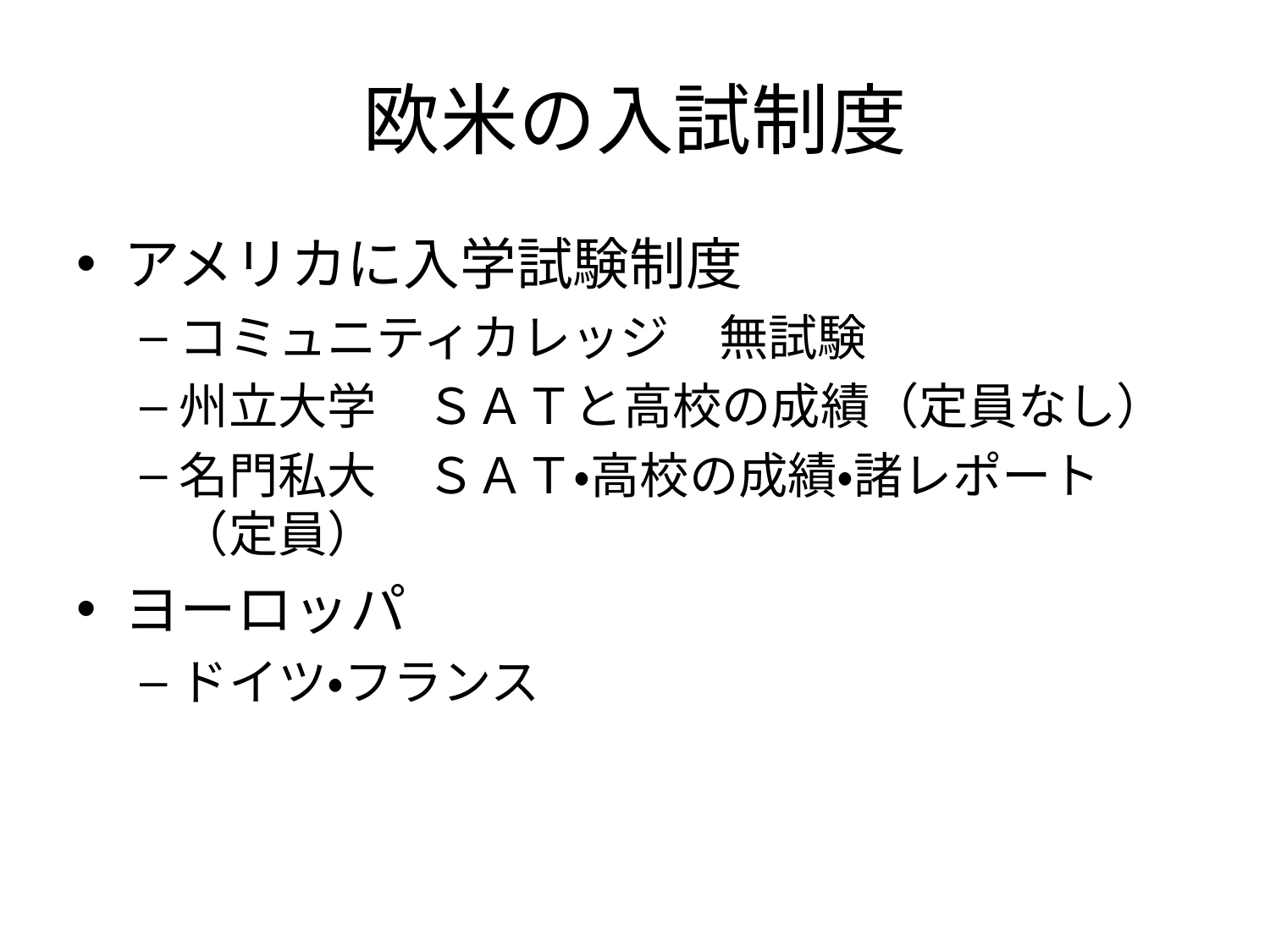

# 欧米の入試制度
アメリカに入学試験制度
コミュニティカレッジ　無試験
州立大学　ＳＡＴと高校の成績（定員なし）
名門私大　ＳＡＴ・高校の成績・諸レポート（定員）
ヨーロッパ
ドイツ・フランス